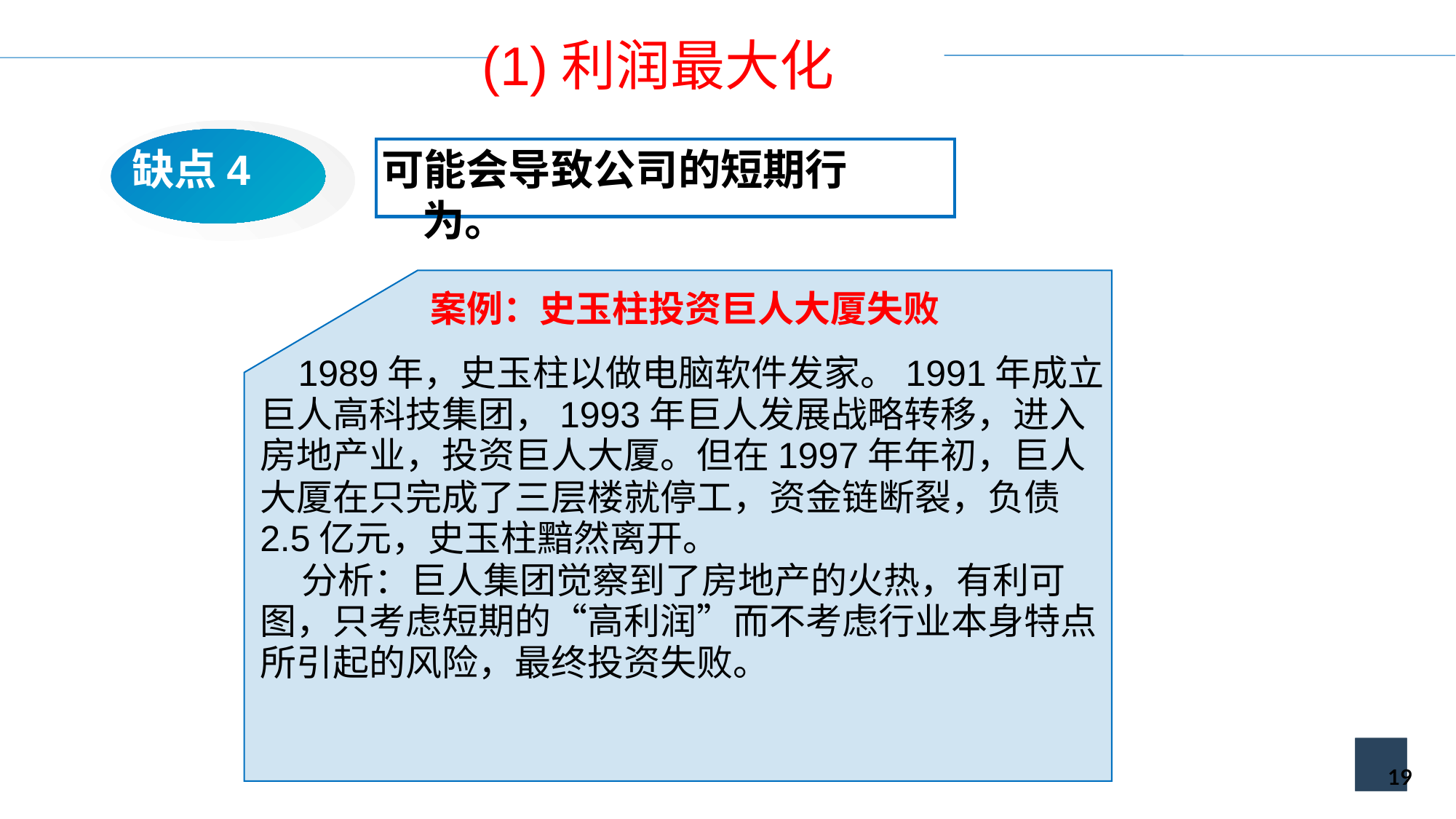

(1)利润最大化

缺点4
可能会导致公司的短期行为。

案例：史玉柱投资巨人大厦失败
    1989年，史玉柱以做电脑软件发家。1991年成立巨人高科技集团，1993年巨人发展战略转移，进入房地产业，投资巨人大厦。但在1997年年初，巨人大厦在只完成了三层楼就停工，资金链断裂，负债2.5亿元，史玉柱黯然离开。
    分析：巨人集团觉察到了房地产的火热，有利可图，只考虑短期的“高利润”而不考虑行业本身特点所引起的风险，最终投资失败。
19
19